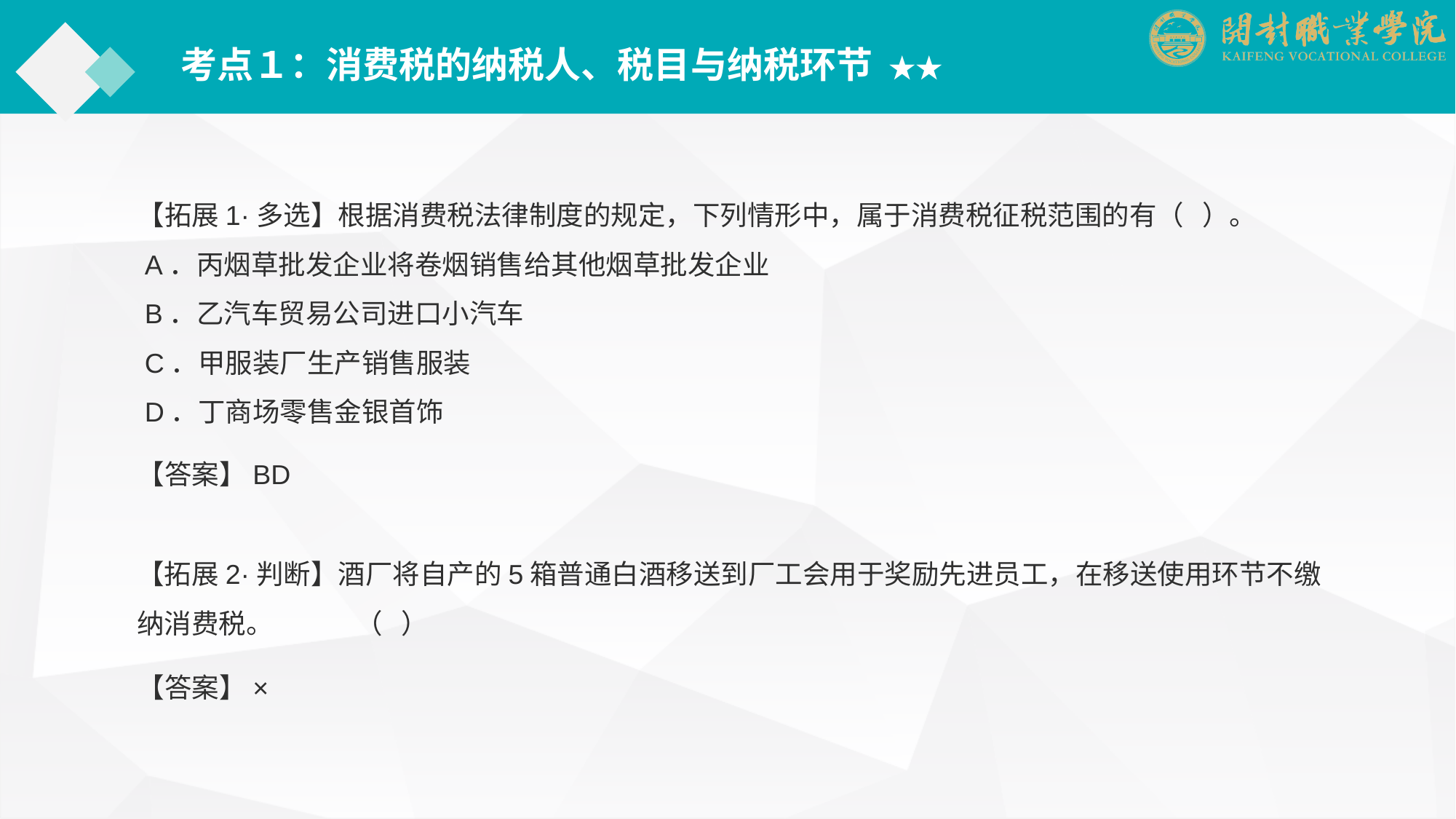

考点１：消费税的纳税人、税目与纳税环节  ★★
【拓展1·多选】根据消费税法律制度的规定，下列情形中，属于消费税征税范围的有（   ）。
 A．丙烟草批发企业将卷烟销售给其他烟草批发企业
 B．乙汽车贸易公司进口小汽车
 C．甲服装厂生产销售服装
 D．丁商场零售金银首饰
【答案】BD
【拓展2·判断】酒厂将自产的5箱普通白酒移送到厂工会用于奖励先进员工，在移送使用环节不缴纳消费税。	（   ）
【答案】×